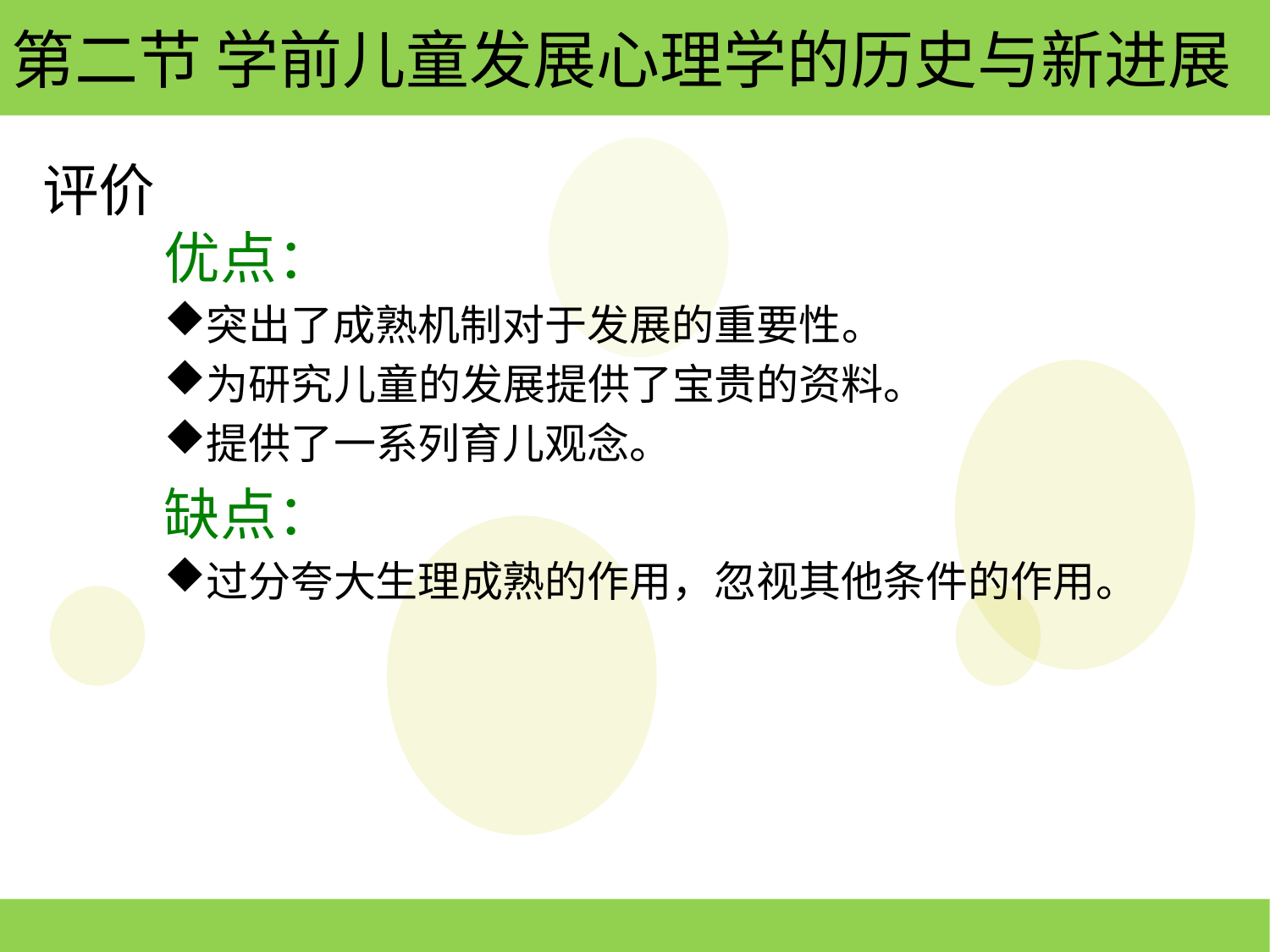

第二节 学前儿童发展心理学的历史与新进展

评价
优点：
突出了成熟机制对于发展的重要性。
为研究儿童的发展提供了宝贵的资料。
提供了一系列育儿观念。
缺点：
过分夸大生理成熟的作用，忽视其他条件的作用。